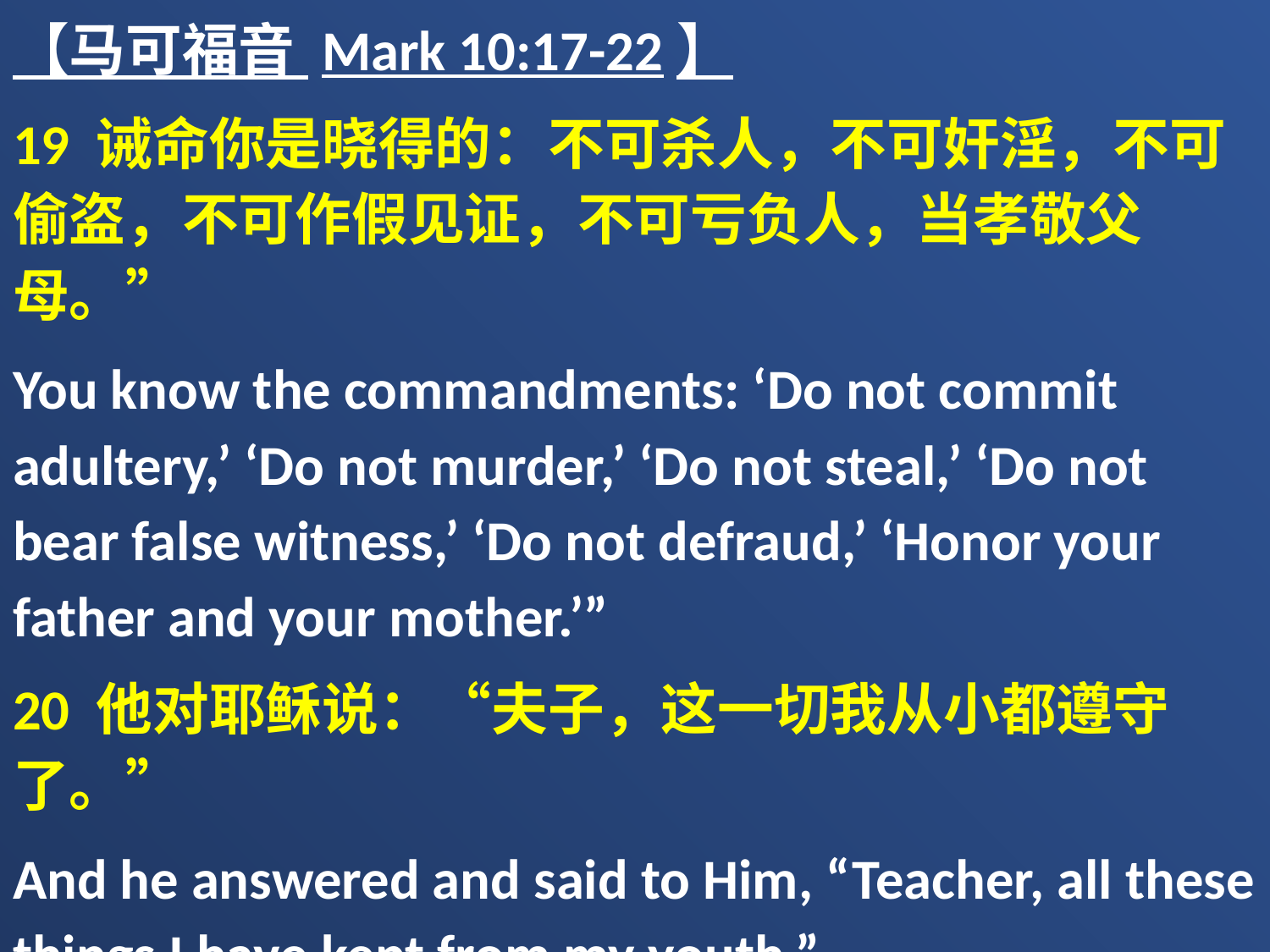

【马可福音 Mark 10:17-22】
19 诫命你是晓得的：不可杀人，不可奸淫，不可偷盗，不可作假见证，不可亏负人，当孝敬父母。”
You know the commandments: ‘Do not commit adultery,’ ‘Do not murder,’ ‘Do not steal,’ ‘Do not bear false witness,’ ‘Do not defraud,’ ‘Honor your father and your mother.’”
20 他对耶稣说：“夫子，这一切我从小都遵守了。”
And he answered and said to Him, “Teacher, all these things I have kept from my youth.”